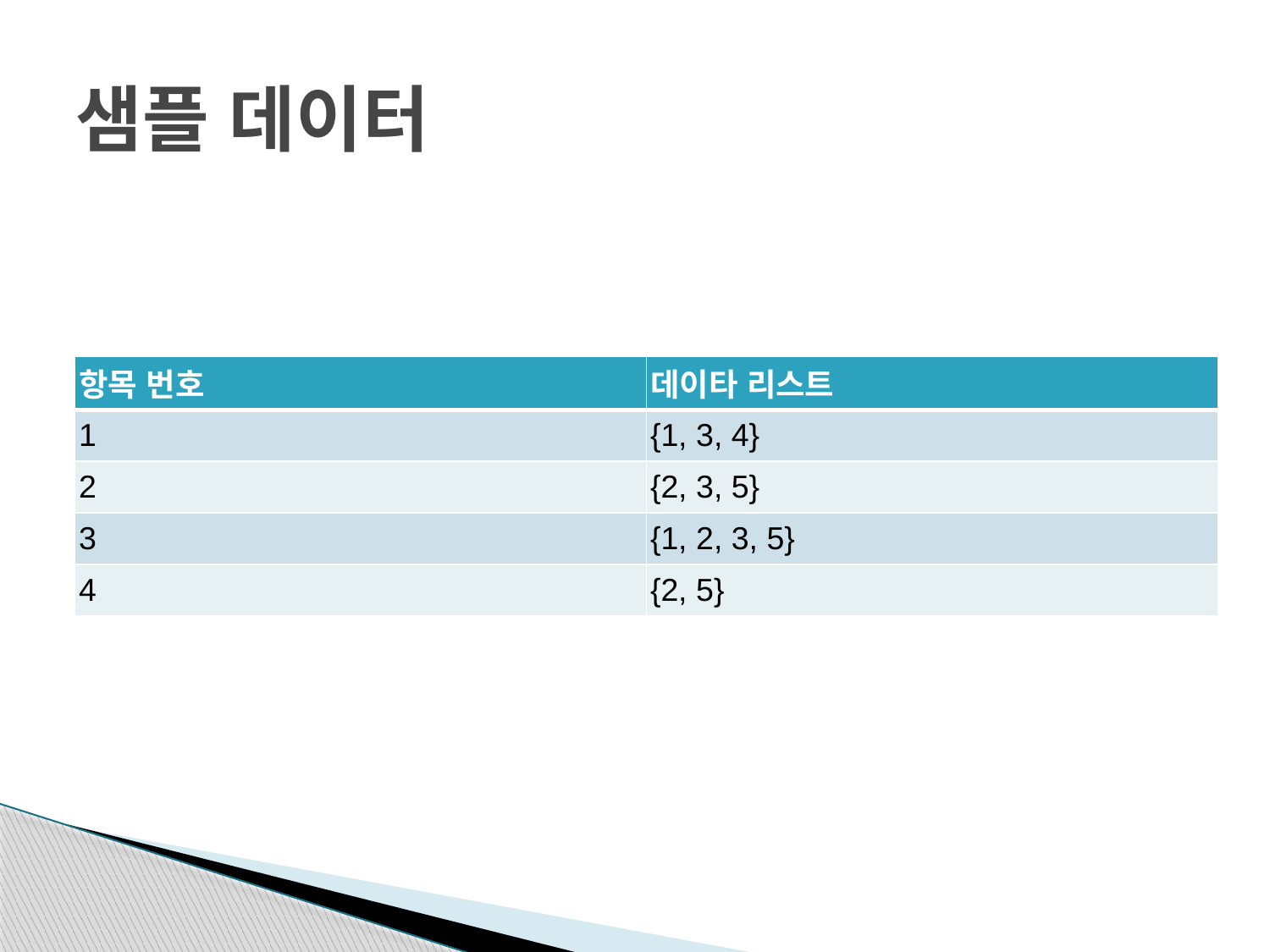

# 샘플 데이터
| 항목 번호 | 데이타 리스트 |
| --- | --- |
| 1 | {1, 3, 4} |
| 2 | {2, 3, 5} |
| 3 | {1, 2, 3, 5} |
| 4 | {2, 5} |